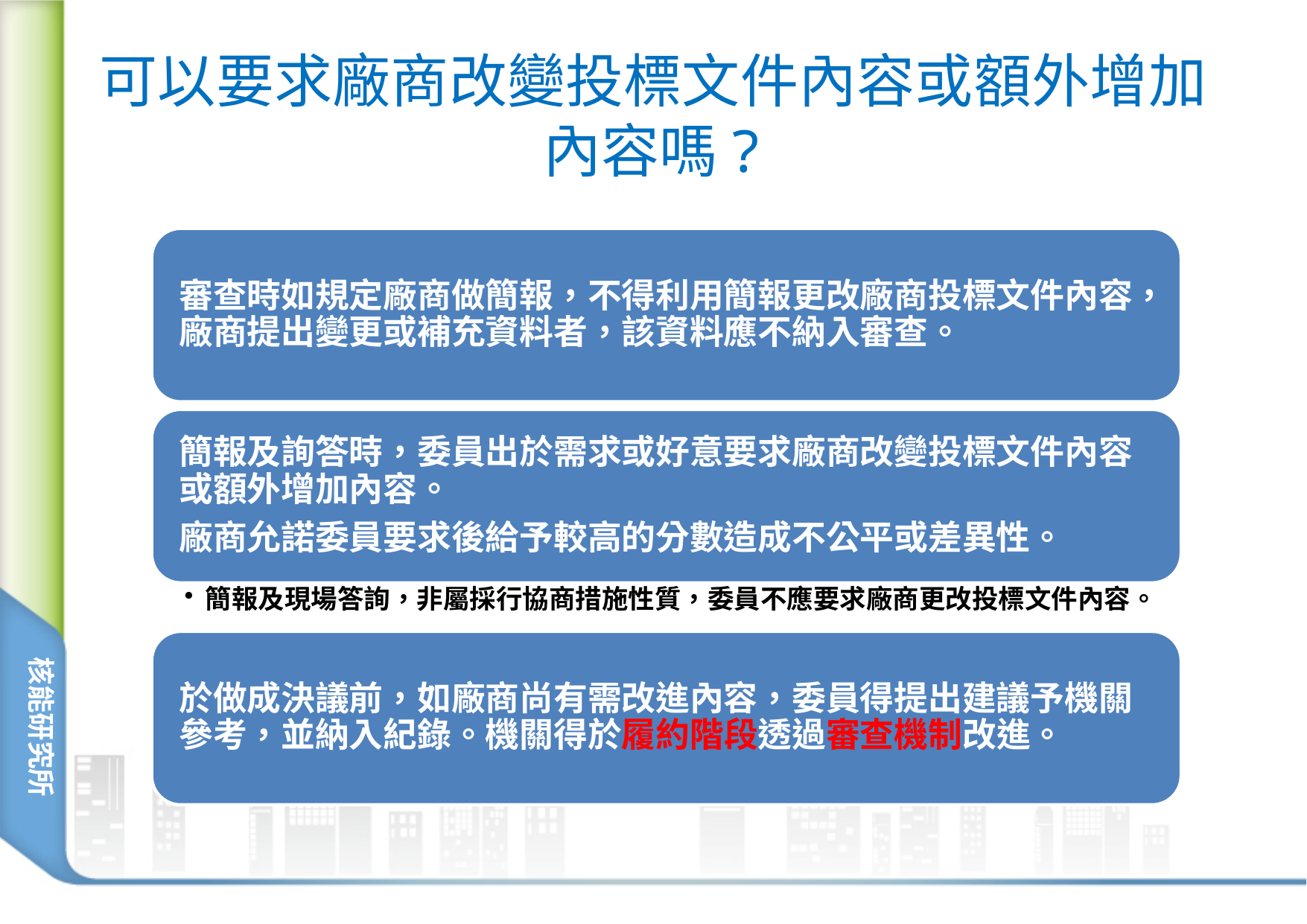

# 可以要求廠商改變投標文件內容或額外增加內容嗎?
審查時如規定廠商做簡報，不得利用簡報更改廠商投標文件內容，廠商提出變更或補充資料者，該資料應不納入審查。
簡報及詢答時，委員出於需求或好意要求廠商改變投標文件內容或額外增加內容。
廠商允諾委員要求後給予較高的分數造成不公平或差異性。
簡報及現場答詢，非屬採行協商措施性質，委員不應要求廠商更改投標文件內容。
於做成決議前，如廠商尚有需改進內容，委員得提出建議予機關參考，並納入紀錄。機關得於履約階段透過審查機制改進。